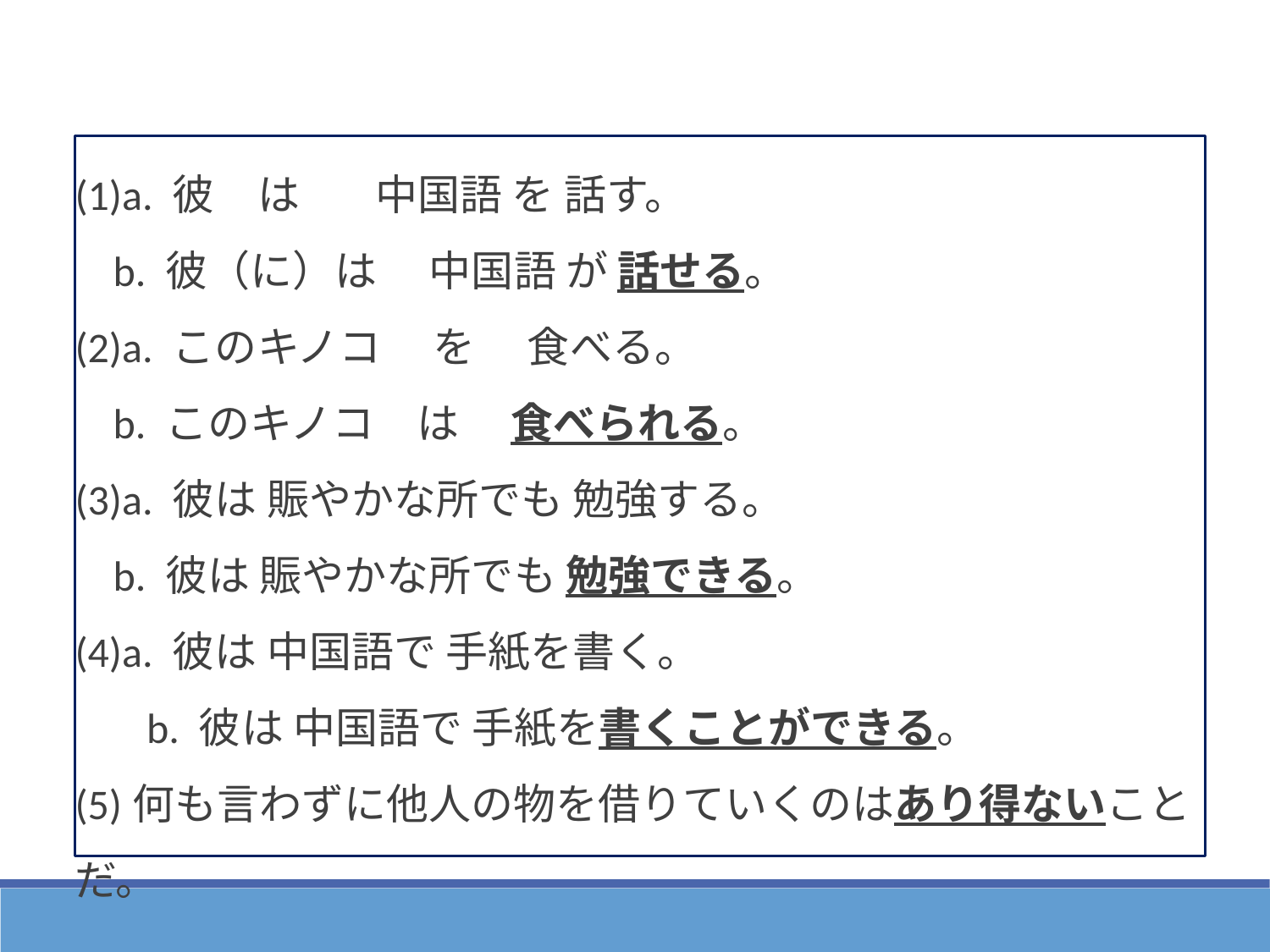

(1)a. 彼　は        中国語 を 話す。
    b. 彼（に）は 　中国語 が 話せる。
(2)a. このキノコ　 を　 食べる。
    b. このキノコ　は　 食べられる。
(3)a. 彼は 賑やかな所でも 勉強する。
    b. 彼は 賑やかな所でも 勉強できる。
(4)a. 彼は 中国語で 手紙を書く。
　  b. 彼は 中国語で 手紙を書くことができる。
(5)何も言わずに他人の物を借りていくのはあり得ないことだ。
8